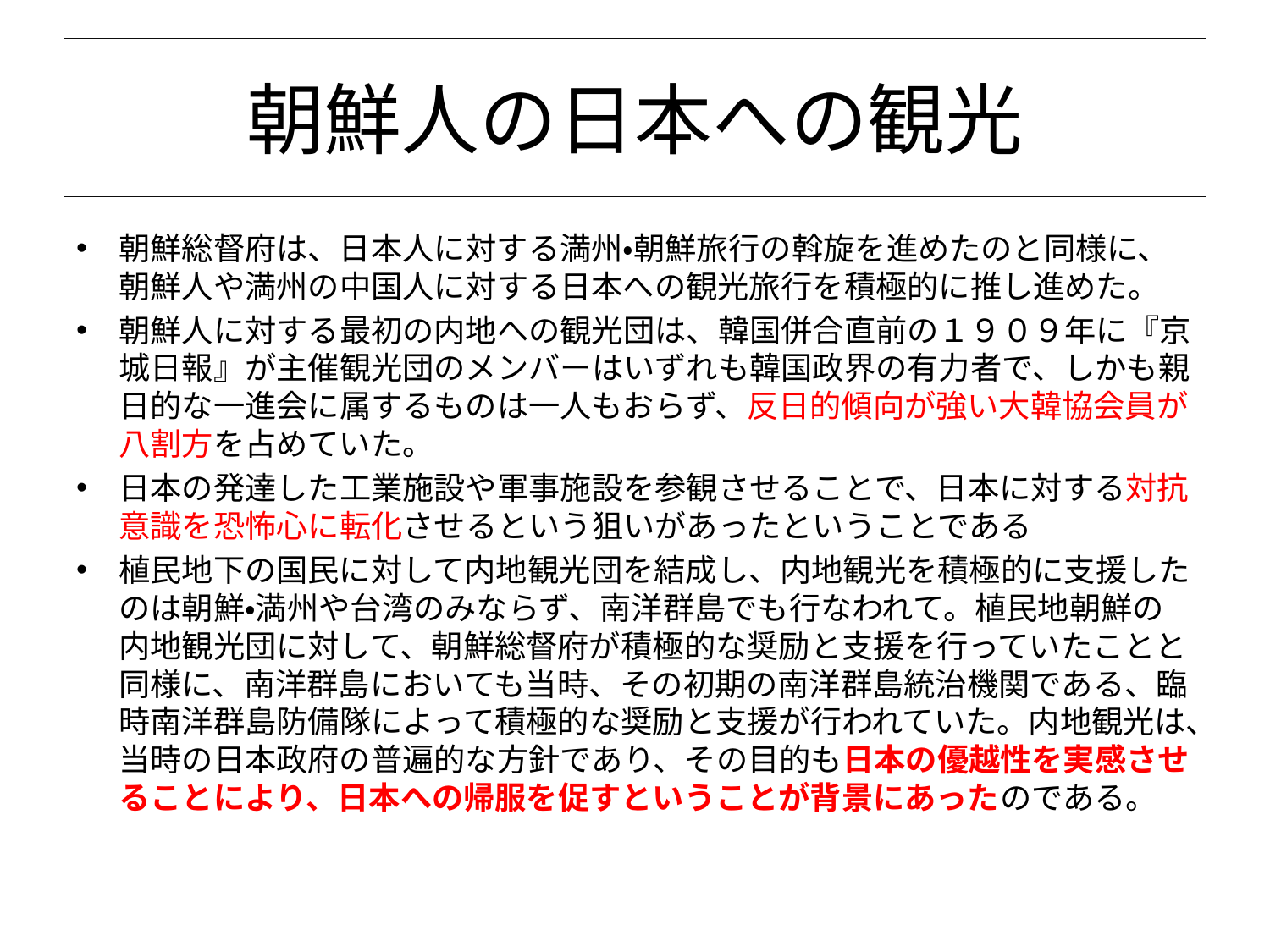

# 朝鮮人の日本への観光
朝鮮総督府は、日本人に対する満州・朝鮮旅行の斡旋を進めたのと同様に、朝鮮人や満州の中国人に対する日本への観光旅行を積極的に推し進めた。
朝鮮人に対する最初の内地への観光団は、韓国併合直前の１９０９年に『京城日報』が主催観光団のメンバーはいずれも韓国政界の有力者で、しかも親日的な一進会に属するものは一人もおらず、反日的傾向が強い大韓協会員が八割方を占めていた。
日本の発達した工業施設や軍事施設を参観させることで、日本に対する対抗意識を恐怖心に転化させるという狙いがあったということである
植民地下の国民に対して内地観光団を結成し、内地観光を積極的に支援したのは朝鮮・満州や台湾のみならず、南洋群島でも行なわれて。植民地朝鮮の内地観光団に対して、朝鮮総督府が積極的な奨励と支援を行っていたことと同様に、南洋群島においても当時、その初期の南洋群島統治機関である、臨時南洋群島防備隊によって積極的な奨励と支援が行われていた。内地観光は、当時の日本政府の普遍的な方針であり、その目的も日本の優越性を実感させることにより、日本への帰服を促すということが背景にあったのである。